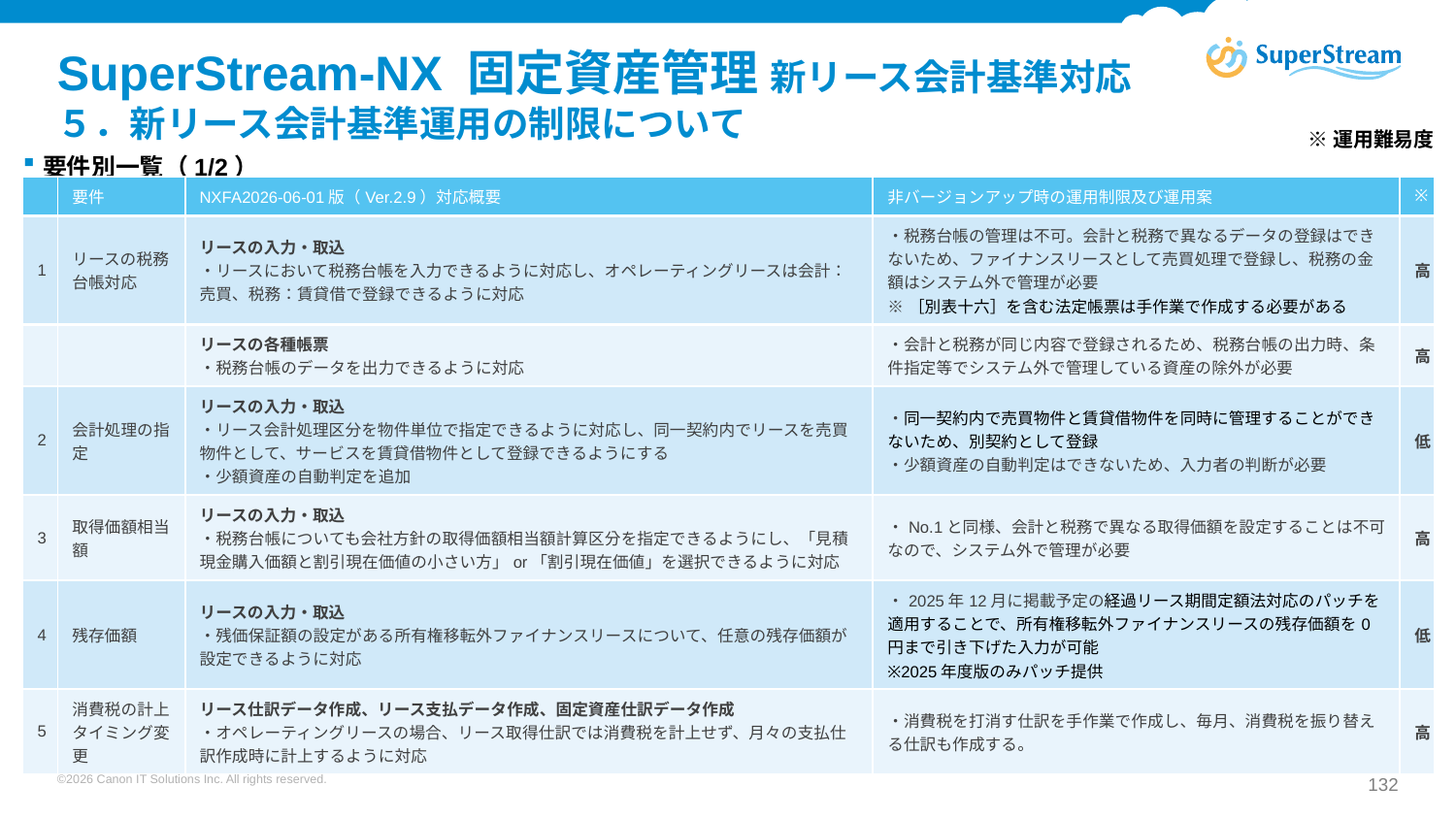

# SuperStream-NX 固定資産管理 新リース会計基準対応 ５．新リース会計基準運用の制限について
※運用難易度
要件別一覧（1/2）
|  | 要件 | NXFA2026-06-01版（Ver.2.9）対応概要 | 非バージョンアップ時の運用制限及び運用案 | ※ |
| --- | --- | --- | --- | --- |
| 1 | リースの税務台帳対応 | リースの入力・取込 ・リースにおいて税務台帳を入力できるように対応し、オペレーティングリースは会計：売買、税務：賃貸借で登録できるように対応 | ・税務台帳の管理は不可。会計と税務で異なるデータの登録はできないため、ファイナンスリースとして売買処理で登録し、税務の金額はシステム外で管理が必要 ※［別表十六］を含む法定帳票は手作業で作成する必要がある | 高 |
|  |  | リースの各種帳票 ・税務台帳のデータを出力できるように対応 | ・会計と税務が同じ内容で登録されるため、税務台帳の出力時、条件指定等でシステム外で管理している資産の除外が必要 | 高 |
| 2 | 会計処理の指定 | リースの入力・取込 ・リース会計処理区分を物件単位で指定できるように対応し、同一契約内でリースを売買物件として、サービスを賃貸借物件として登録できるようにする ・少額資産の自動判定を追加 | ・同一契約内で売買物件と賃貸借物件を同時に管理することができないため、別契約として登録 ・少額資産の自動判定はできないため、入力者の判断が必要 | 低 |
| 3 | 取得価額相当額 | リースの入力・取込 ・税務台帳についても会社方針の取得価額相当額計算区分を指定できるようにし、「見積現金購入価額と割引現在価値の小さい方」or「割引現在価値」を選択できるように対応 | ・No.1と同様、会計と税務で異なる取得価額を設定することは不可なので、システム外で管理が必要 | 高 |
| 4 | 残存価額 | リースの入力・取込 ・残価保証額の設定がある所有権移転外ファイナンスリースについて、任意の残存価額が設定できるように対応 | ・2025年12月に掲載予定の経過リース期間定額法対応のパッチを適用することで、所有権移転外ファイナンスリースの残存価額を0円まで引き下げた入力が可能 ※2025年度版のみパッチ提供 | 低 |
| 5 | 消費税の計上タイミング変更 | リース仕訳データ作成、リース支払データ作成、固定資産仕訳データ作成 ・オペレーティングリースの場合、リース取得仕訳では消費税を計上せず、月々の支払仕訳作成時に計上するように対応 | ・消費税を打消す仕訳を手作業で作成し、毎月、消費税を振り替える仕訳も作成する。 | 高 |
©2026 Canon IT Solutions Inc. All rights reserved.
132